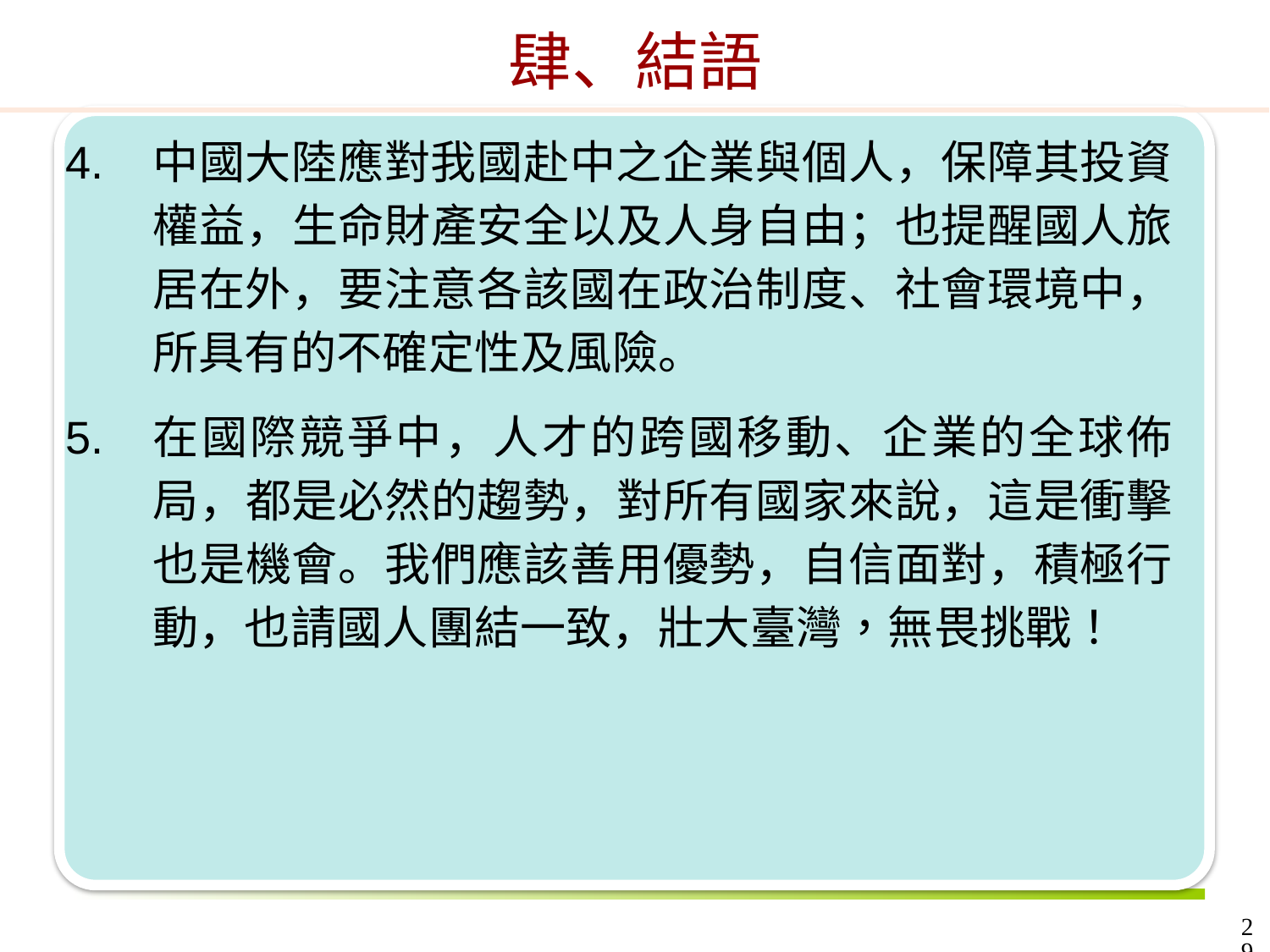

肆、結語

中國大陸應對我國赴中之企業與個人，保障其投資權益，生命財產安全以及人身自由；也提醒國人旅居在外，要注意各該國在政治制度、社會環境中，所具有的不確定性及風險。
在國際競爭中，人才的跨國移動、企業的全球佈局，都是必然的趨勢，對所有國家來說，這是衝擊也是機會。我們應該善用優勢，自信面對，積極行動，也請國人團結一致，壯大臺灣，無畏挑戰！
29